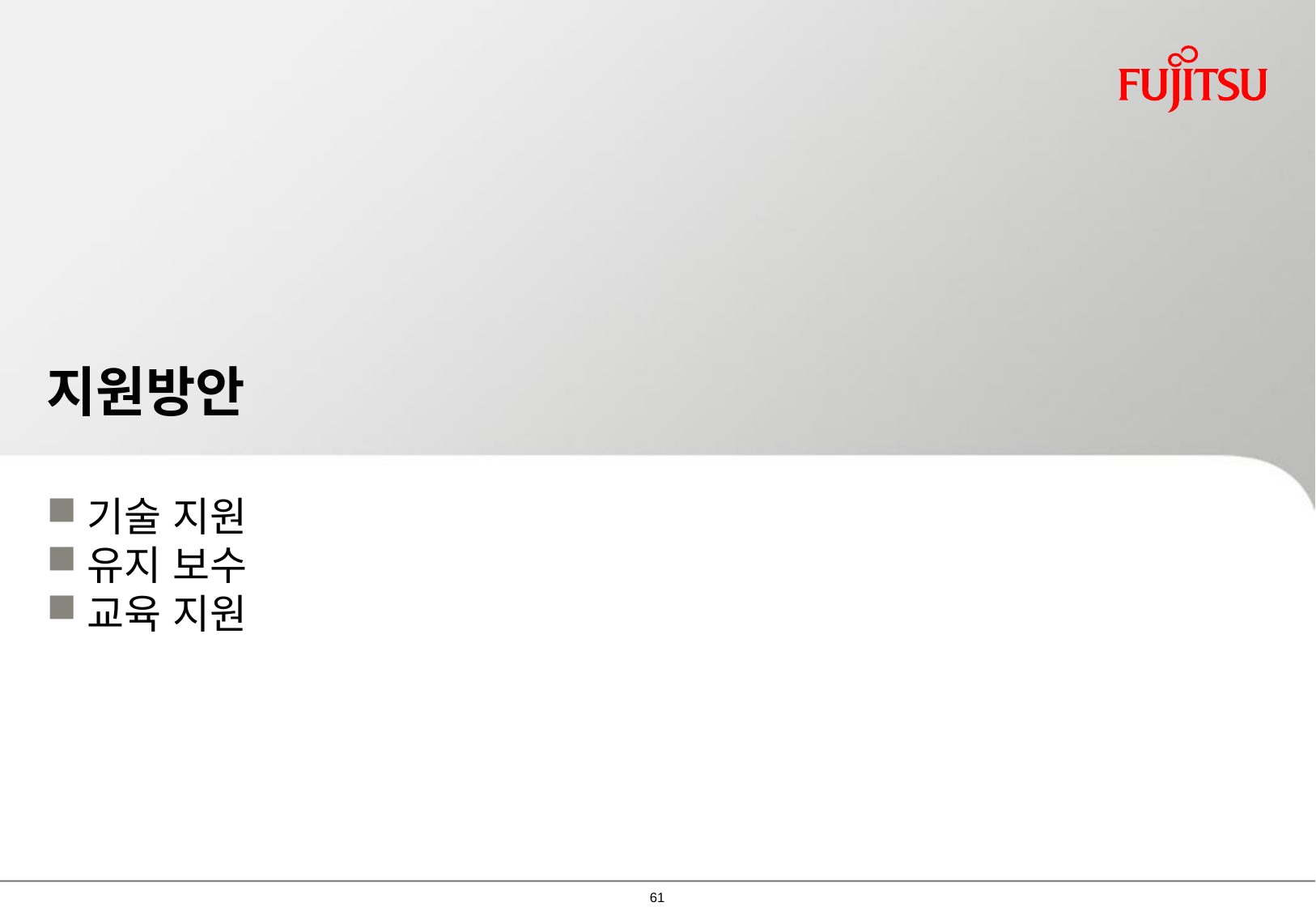

# 지원방안
기술 지원
유지 보수
교육 지원
61